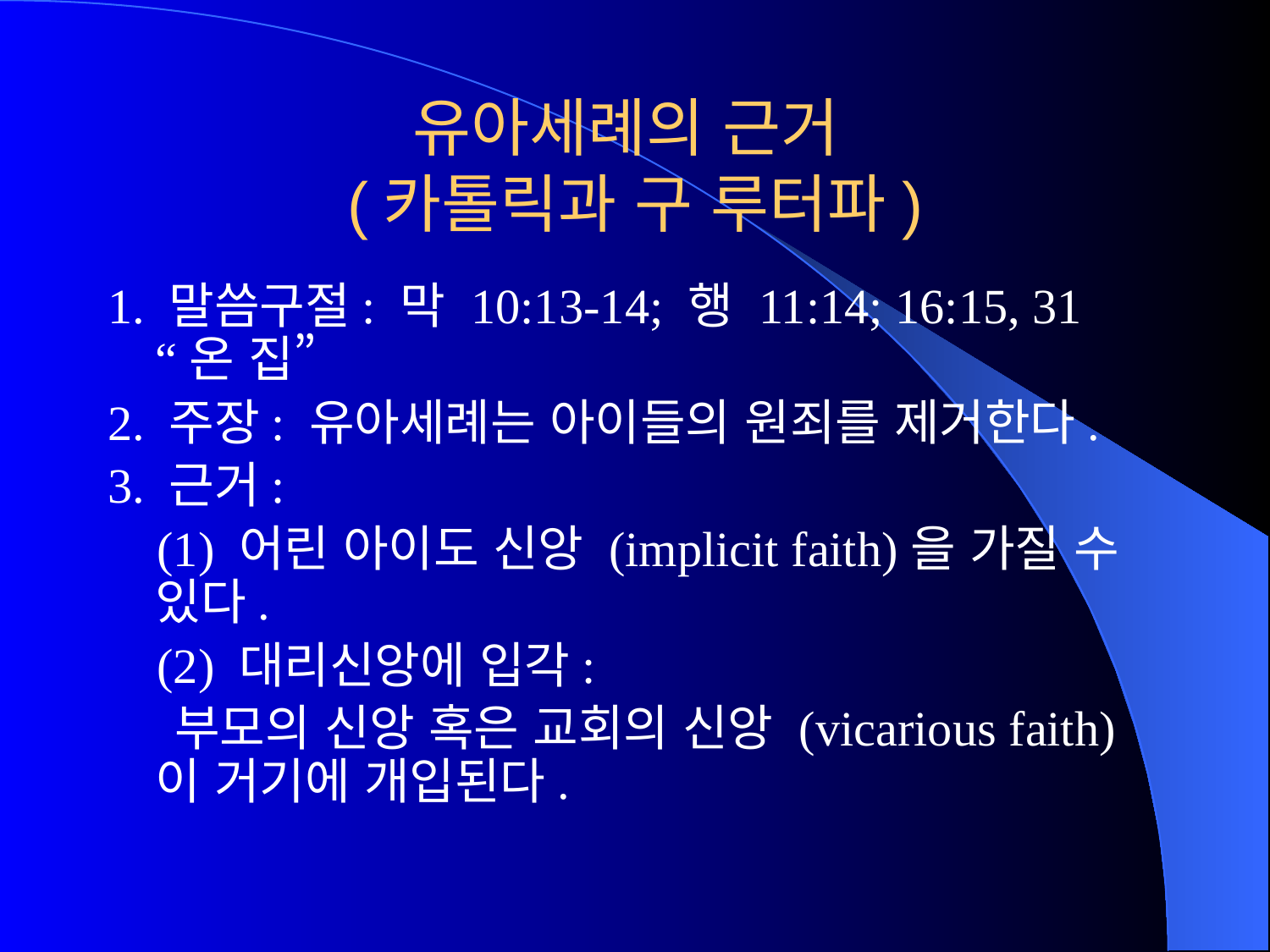

# 유아세례의 근거 (카톨릭과 구 루터파)
1. 말씀구절: 막 10:13-14; 행 11:14; 16:15, 31 “온 집”
2. 주장: 유아세례는 아이들의 원죄를 제거한다.
3. 근거:
    (1) 어린 아이도 신앙 (implicit faith)을 가질 수 있다.
    (2) 대리신앙에 입각:
    부모의 신앙 혹은 교회의 신앙 (vicarious faith) 이 거기에 개입된다.